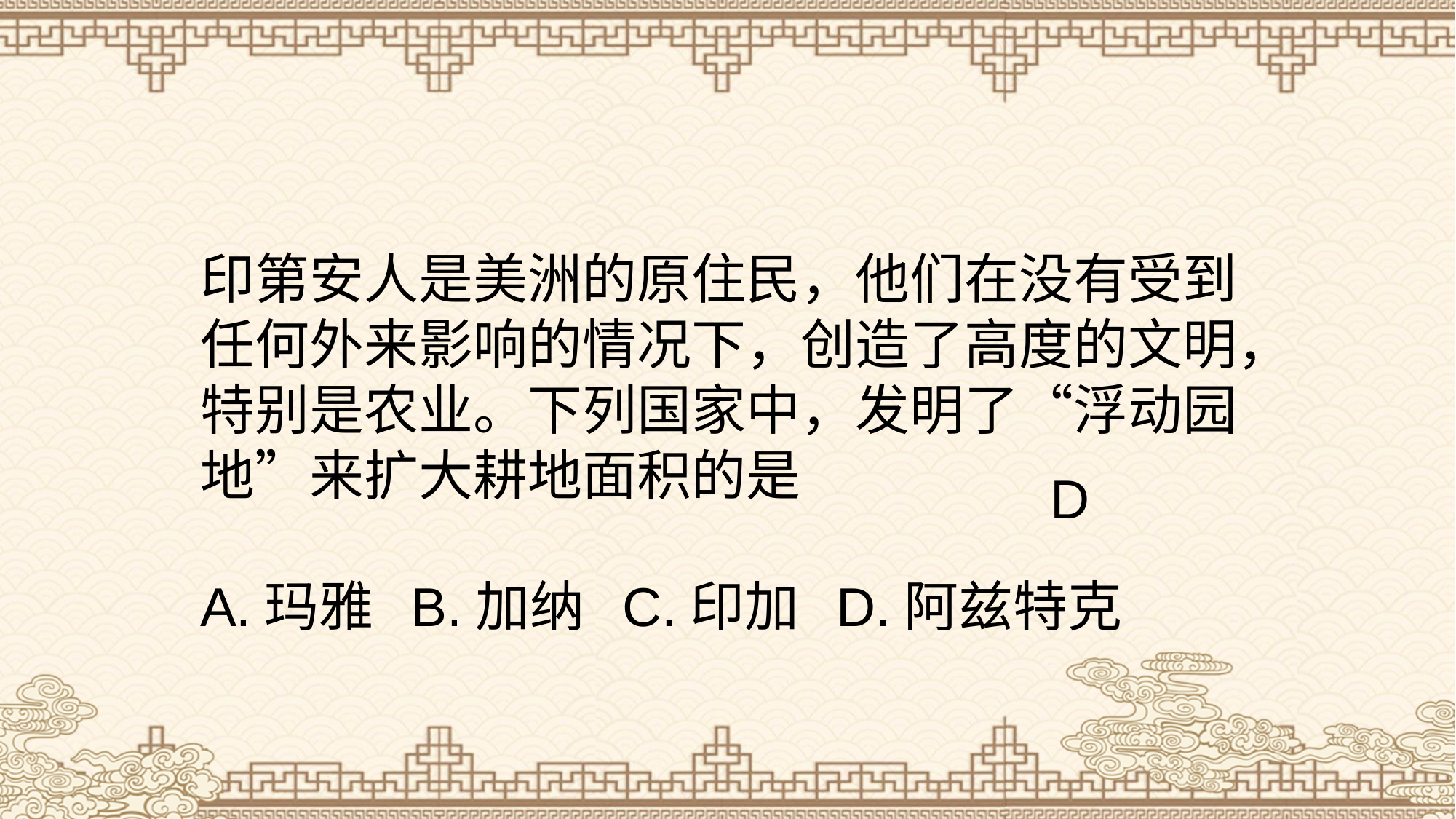

印第安人是美洲的原住民，他们在没有受到任何外来影响的情况下，创造了高度的文明，特别是农业。下列国家中，发明了“浮动园地”来扩大耕地面积的是

A.玛雅  B.加纳  C.印加  D.阿兹特克
D